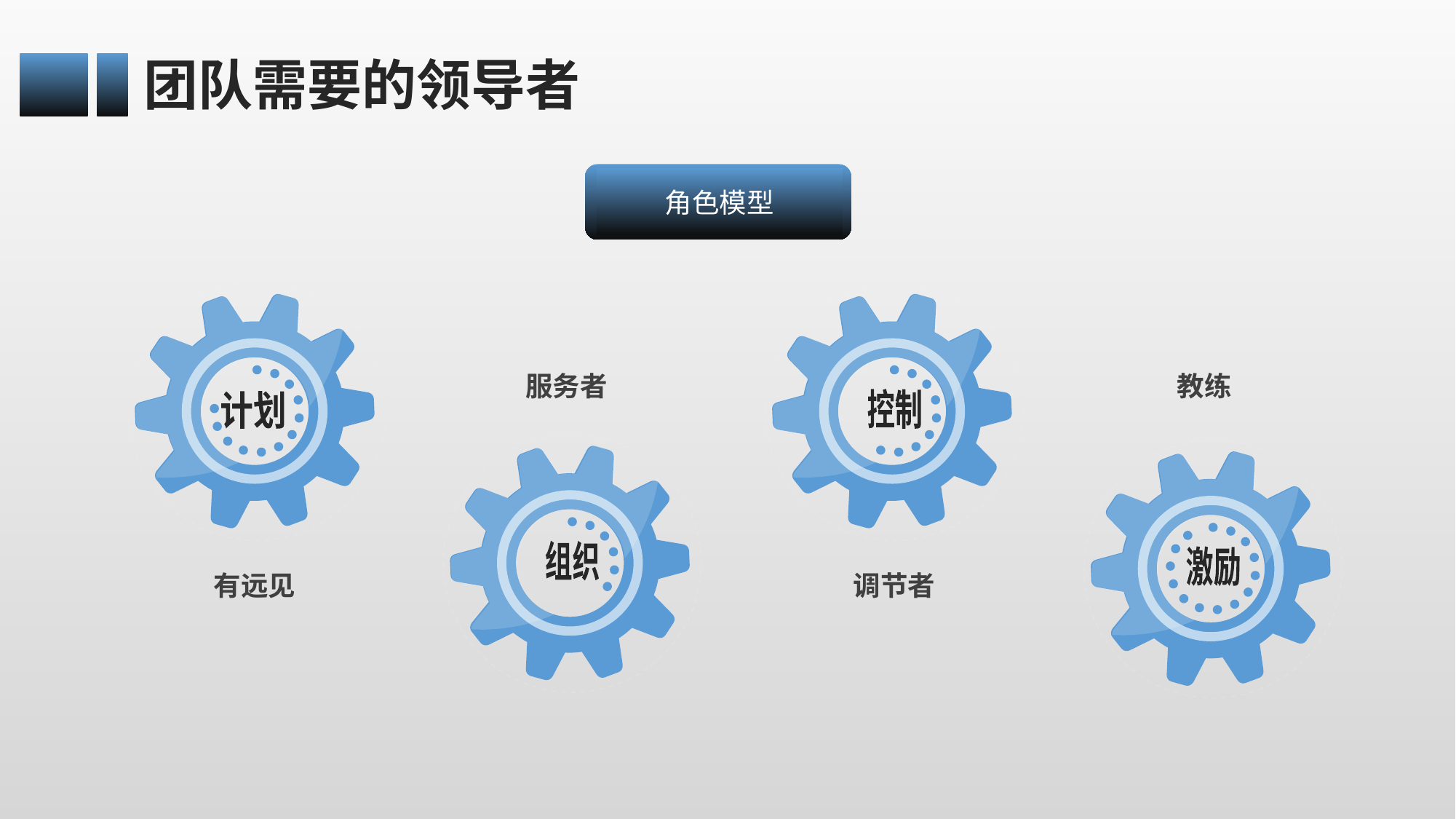

团队需要的领导者

角色模型

计划

控制
服务者

教练

组织

激励
有远见

调节者